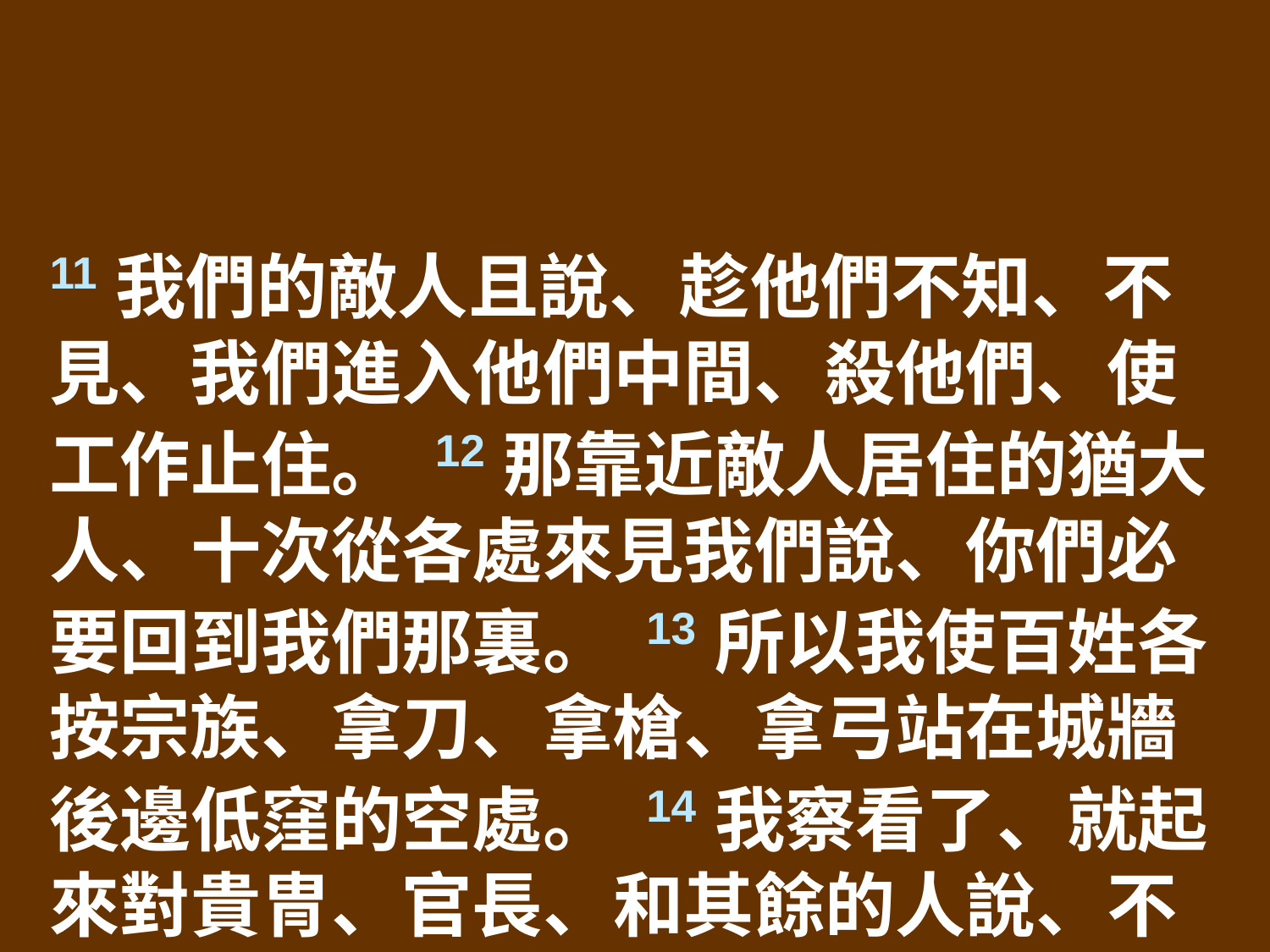

11我們的敵人且說、趁他們不知、不見、我們進入他們中間、殺他們、使工作止住。 12那靠近敵人居住的猶大人、十次從各處來見我們說、你們必要回到我們那裏。 13所以我使百姓各按宗族、拿刀、拿槍、拿弓站在城牆後邊低窪的空處。 14我察看了、就起來對貴冑、官長、和其餘的人說、不要怕他們、當記念主是大而可畏的．你們要為弟兄、兒女、妻子、家產爭戰。